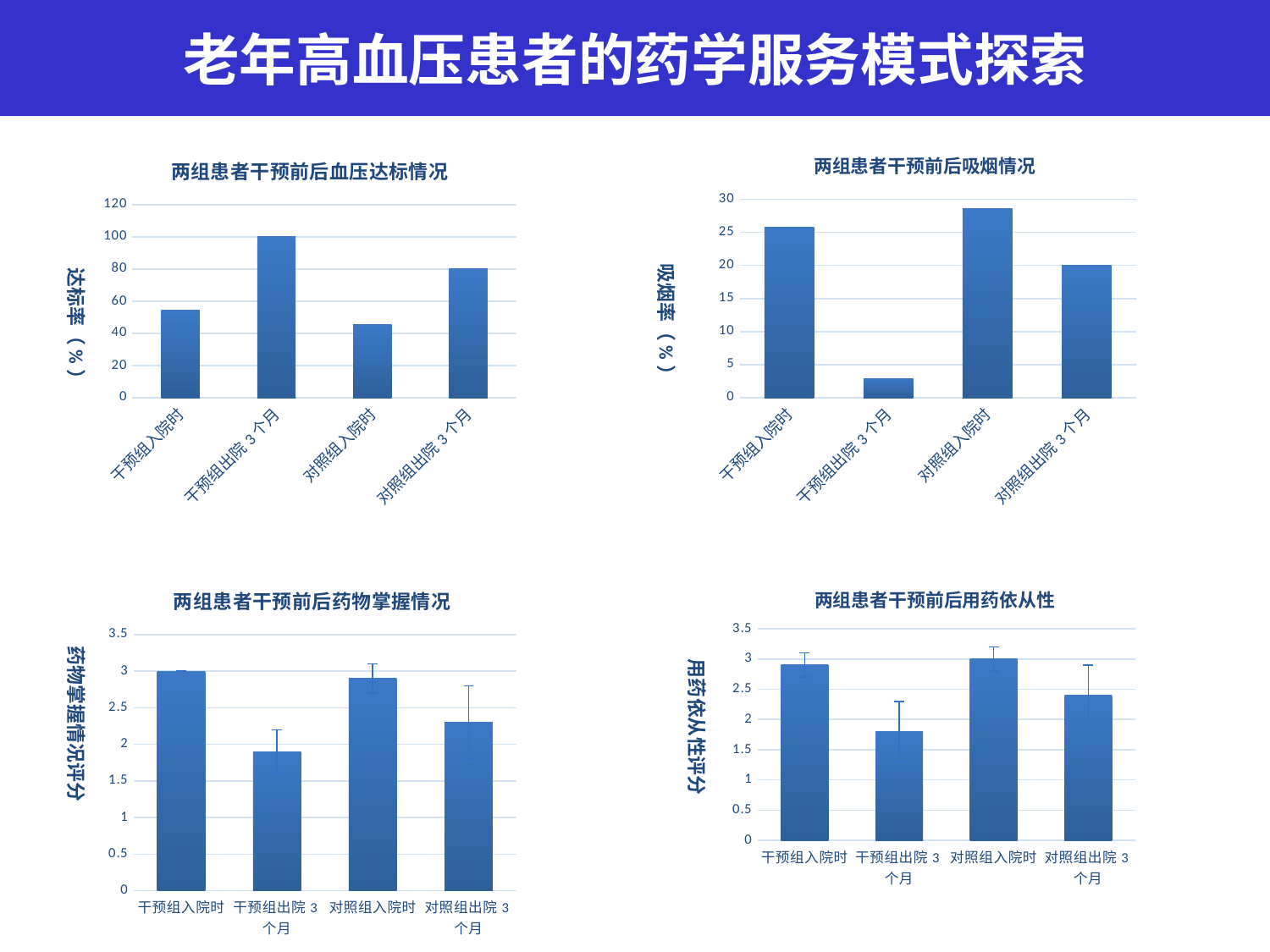

老年高血压患者的药学服务模式探索

### Chart: 两组患者干预前后吸烟情况

| Category |  |
|---|---|
| 干预组入院时 | 25.71 |
| 干预组出院3个月 | 2.86 |
| 对照组入院时 | 28.57 |
| 对照组出院3个月 | 20.0 |

### Chart: 两组患者干预前后血压达标情况

| Category |  |
|---|---|
| 干预组入院时 | 54.29 |
| 干预组出院3个月 | 100.0 |
| 对照组入院时 | 45.71 |
| 对照组出院3个月 | 80.0 |
吸烟率（%）
达标率（%）

### Chart: 两组患者干预前后药物掌握情况

| Category |  |
|---|---|
| 干预组入院时 | 3.0 |
| 干预组出院3个月 | 1.9 |
| 对照组入院时 | 2.9 |
| 对照组出院3个月 | 2.3 |

### Chart: 两组患者干预前后用药依从性

| Category |  |
|---|---|
| 干预组入院时 | 2.9 |
| 干预组出院3个月 | 1.8 |
| 对照组入院时 | 3.0 |
| 对照组出院3个月 | 2.4 |
药物掌握情况评分
用药依从性评分